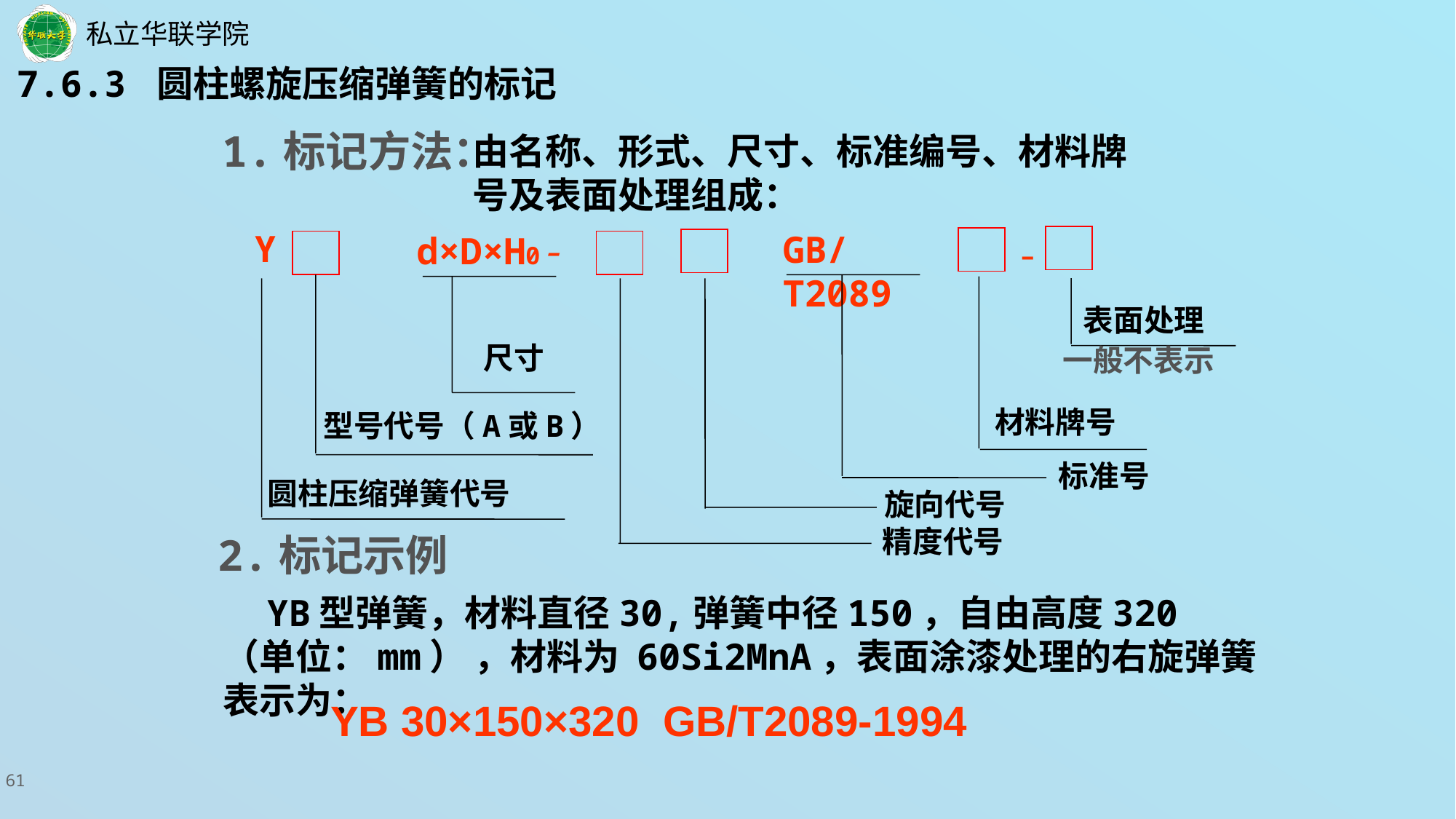

7.6.3 圆柱螺旋压缩弹簧的标记
1.标记方法：
由名称、形式、尺寸、标准编号、材料牌号及表面处理组成：
Y
GB/T2089
d×D×H0-
-

表面处理
尺寸
一般不表示
材料牌号
型号代号（A或B）
标准号
圆柱压缩弹簧代号
旋向代号
精度代号
2.标记示例
  YB型弹簧，材料直径30,弹簧中径150，自由高度320 （单位：mm） ，材料为 60Si2MnA，表面涂漆处理的右旋弹簧表示为：
YB 30×150×320  GB/T2089-1994
61